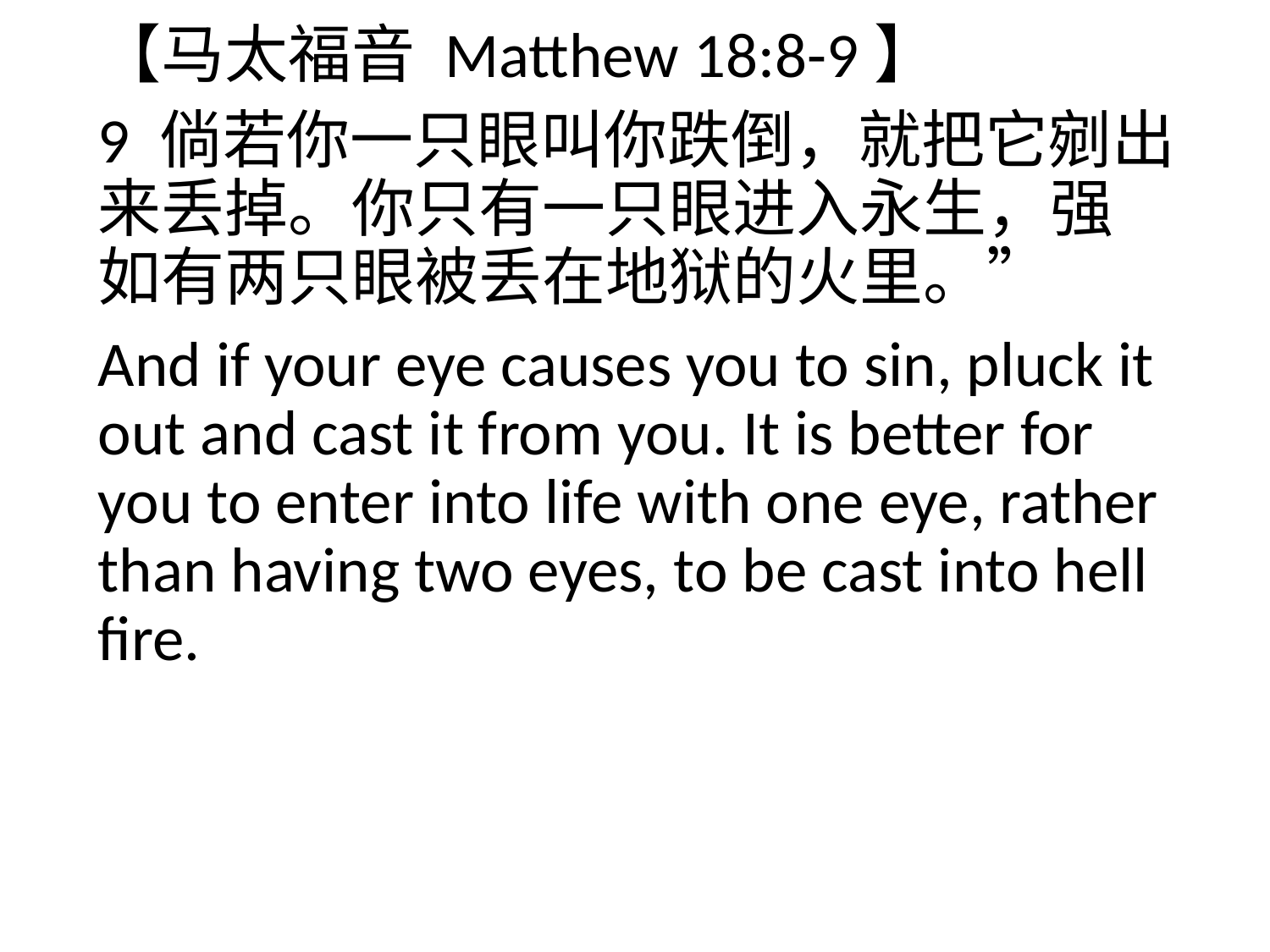

【马太福音 Matthew 18:8-9】
9 倘若你一只眼叫你跌倒，就把它剜出来丢掉。你只有一只眼进入永生，强如有两只眼被丢在地狱的火里。”
And if your eye causes you to sin, pluck it out and cast it from you. It is better for you to enter into life with one eye, rather than having two eyes, to be cast into hell fire.